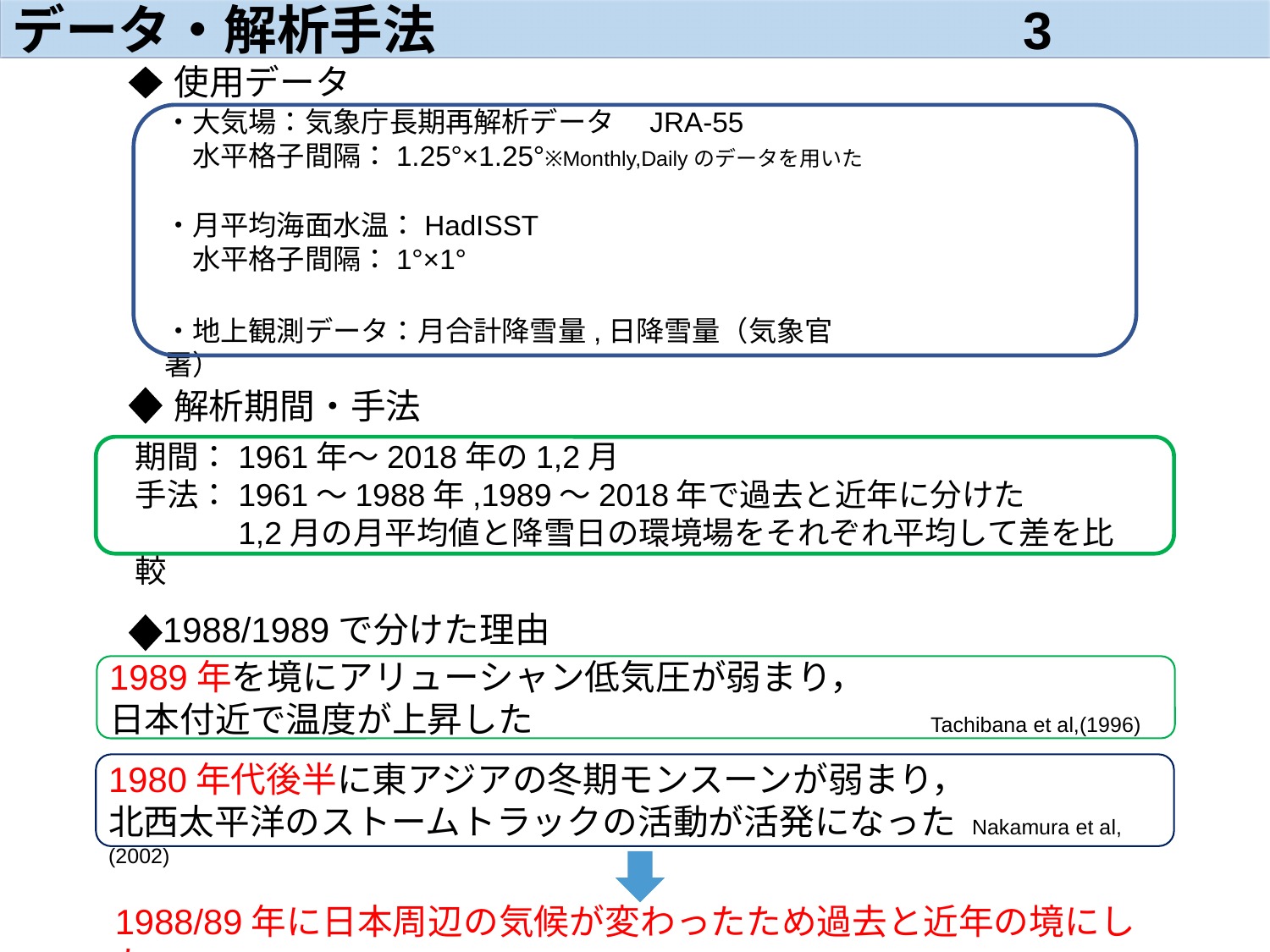

データ・解析手法　　　                                   3
# 使用データ

・大気場：気象庁長期再解析データ　JRA-55
　水平格子間隔：1.25°×1.25°※Monthly,Dailyのデータを用いた

・月平均海面水温：HadISST
　水平格子間隔：1°×1°
・地上観測データ：月合計降雪量,日降雪量（気象官署）
解析期間・手法

期間：1961年～2018年の1,2月
手法：1961～1988年,1989～2018年で過去と近年に分けた
　　　1,2月の月平均値と降雪日の環境場をそれぞれ平均して差を比較
1988/1989で分けた理由

1989年を境にアリューシャン低気圧が弱まり，
日本付近で温度が上昇した　　　　　　　　　         Tachibana et al,(1996)

1980年代後半に東アジアの冬期モンスーンが弱まり，
北西太平洋のストームトラックの活動が活発になった Nakamura et al,(2002)

1988/89年に日本周辺の気候が変わったため過去と近年の境にした